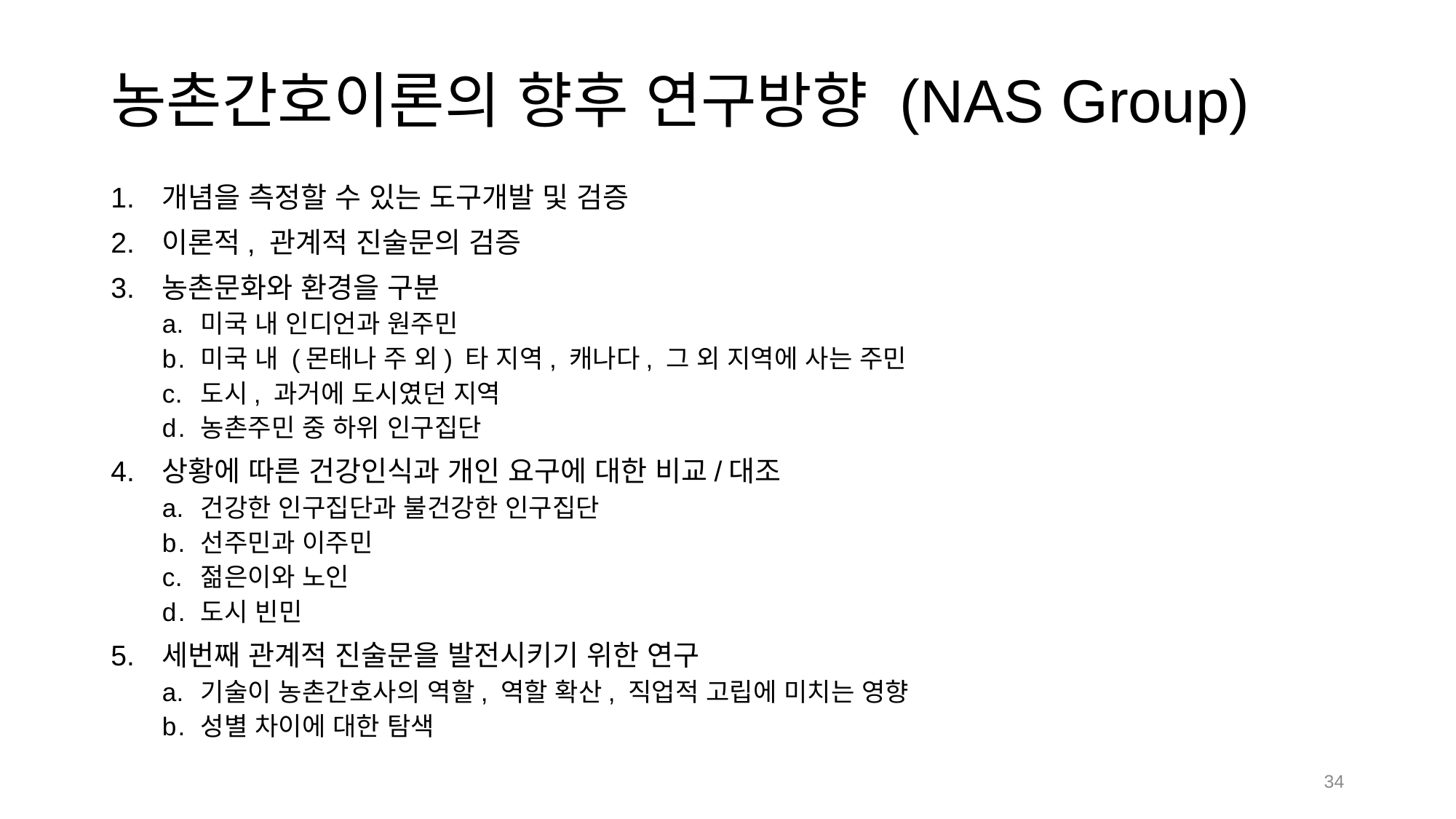

# 농촌간호이론의 향후 연구방향 (NAS Group)
개념을 측정할 수 있는 도구개발 및 검증
이론적, 관계적 진술문의 검증
농촌문화와 환경을 구분
미국 내 인디언과 원주민
미국 내 (몬태나 주 외) 타 지역, 캐나다, 그 외 지역에 사는 주민
도시, 과거에 도시였던 지역
농촌주민 중 하위 인구집단
상황에 따른 건강인식과 개인 요구에 대한 비교/대조
건강한 인구집단과 불건강한 인구집단
선주민과 이주민
젊은이와 노인
도시 빈민
세번째 관계적 진술문을 발전시키기 위한 연구
기술이 농촌간호사의 역할, 역할 확산, 직업적 고립에 미치는 영향
성별 차이에 대한 탐색
34